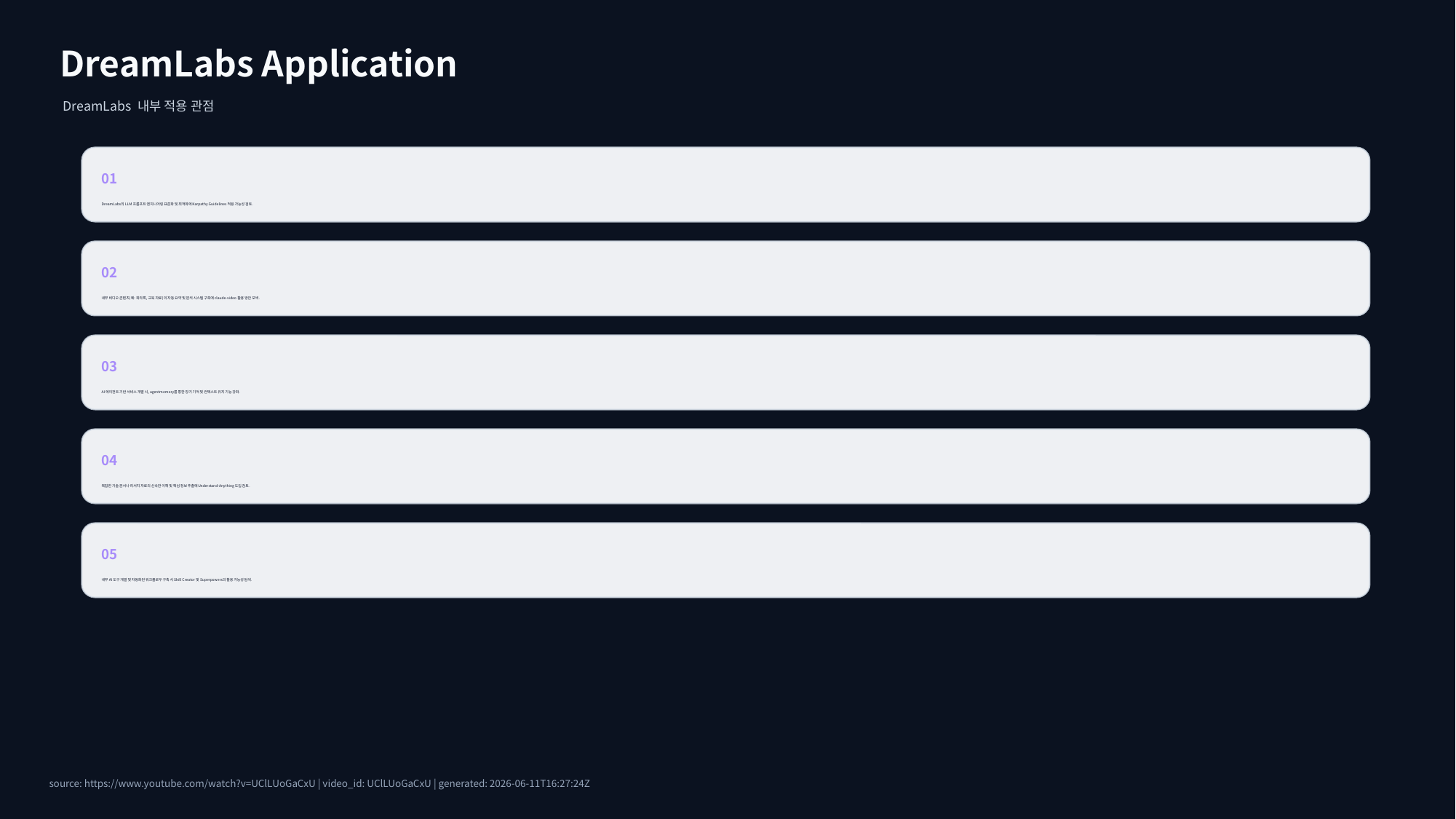

DreamLabs Application
DreamLabs 내부 적용 관점

01
DreamLabs의 LLM 프롬프트 엔지니어링 표준화 및 최적화에 Karpathy Guidelines 적용 가능성 검토.

02
내부 비디오 콘텐츠(예: 회의록, 교육 자료)의 자동 요약 및 분석 시스템 구축에 claude-video 활용 방안 모색.

03
AI 에이전트 기반 서비스 개발 시, agentmemory를 통한 장기 기억 및 컨텍스트 유지 기능 강화.

04
복잡한 기술 문서나 리서치 자료의 신속한 이해 및 핵심 정보 추출에 Understand-Anything 도입 검토.

05
내부 AI 도구 개발 및 자동화된 워크플로우 구축 시 Skill Creator 및 Superpowers의 활용 가능성 탐색.
source: https://www.youtube.com/watch?v=UClLUoGaCxU | video_id: UClLUoGaCxU | generated: 2026-06-11T16:27:24Z